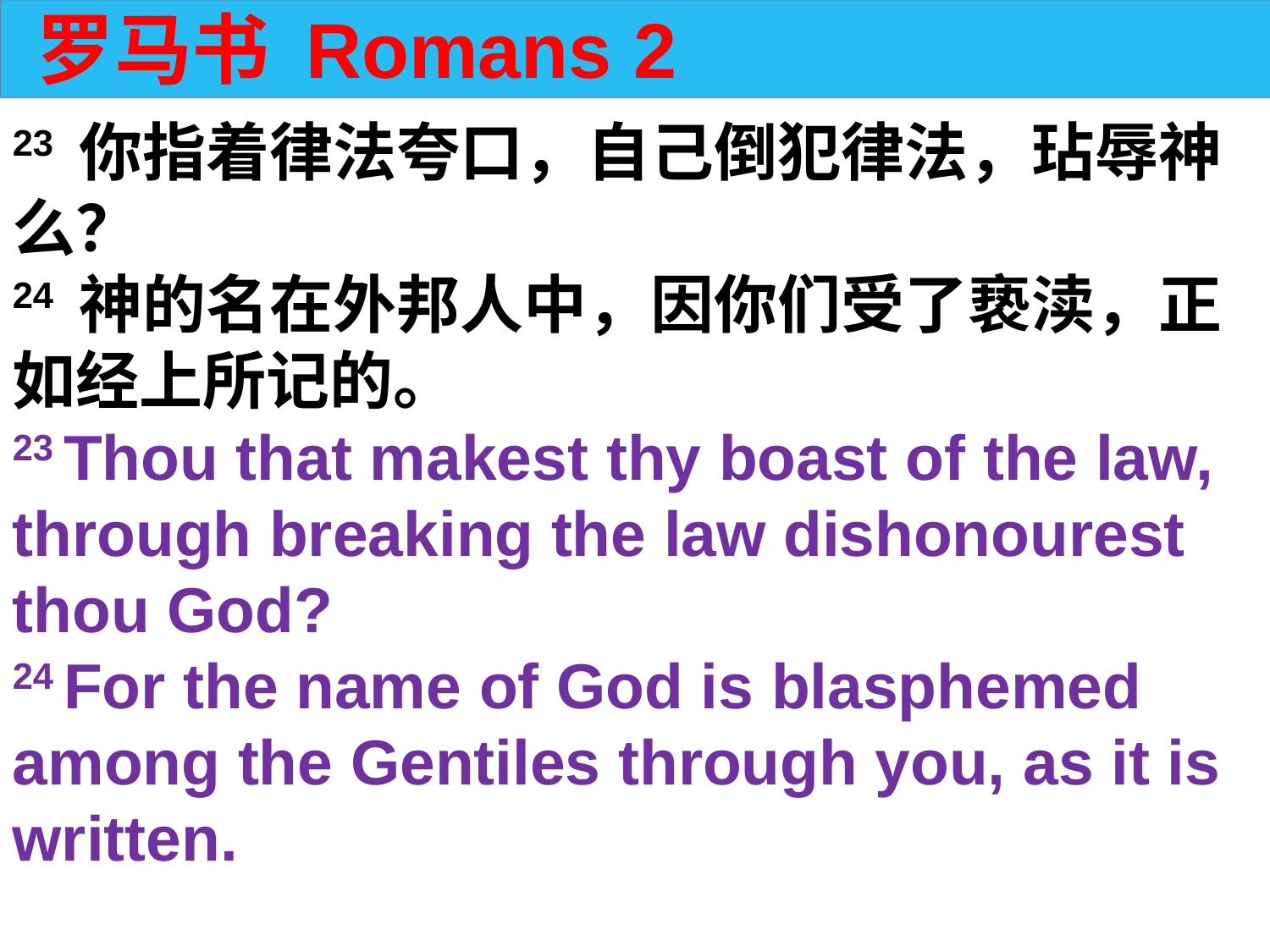

罗马书 Romans 2
23 你指着律法夸口，自己倒犯律法，玷辱神么？
24 神的名在外邦人中，因你们受了亵渎，正如经上所记的。
23 Thou that makest thy boast of the law, through breaking the law dishonourest thou God?
24 For the name of God is blasphemed among the Gentiles through you, as it is written.